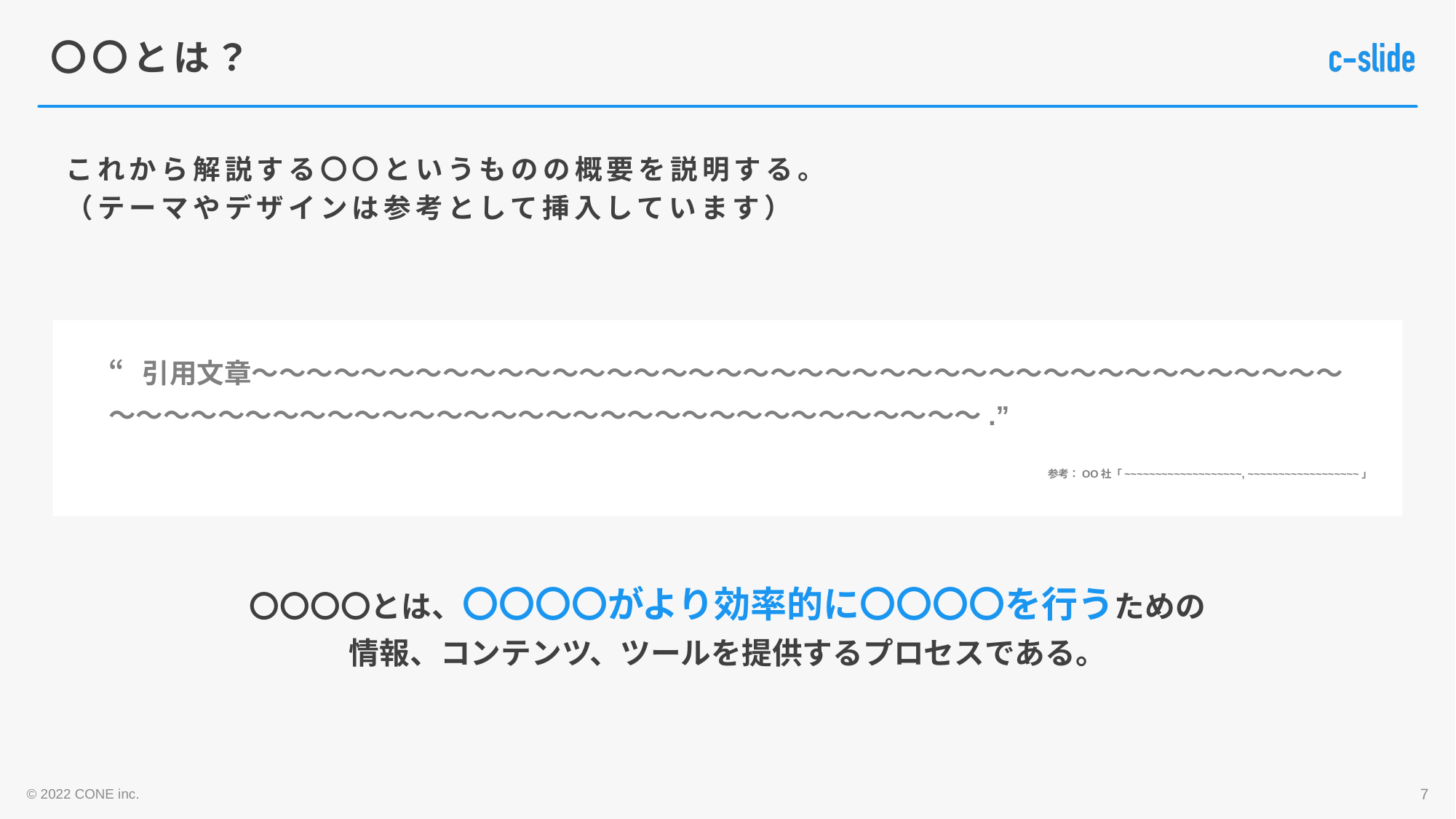

# 〇〇とは？
これから解説する〇〇というものの概要を説明する。
（テーマやデザインは参考として挿入しています）

“引用文章〜〜〜〜〜〜〜〜〜〜〜〜〜〜〜〜〜〜〜〜〜〜〜〜〜〜〜〜〜〜〜〜〜〜〜〜〜〜〜〜
〜〜〜〜〜〜〜〜〜〜〜〜〜〜〜〜〜〜〜〜〜〜〜〜〜〜〜〜〜〜〜〜.”
参考：OO社「~~~~~~~~~~~~~~~~~~~, ~~~~~~~~~~~~~~~~~~」
〇〇〇〇とは、〇〇〇〇がより効率的に〇〇〇〇を行うための
情報、コンテンツ、ツールを提供するプロセスである。
7
© 2022 CONE inc.